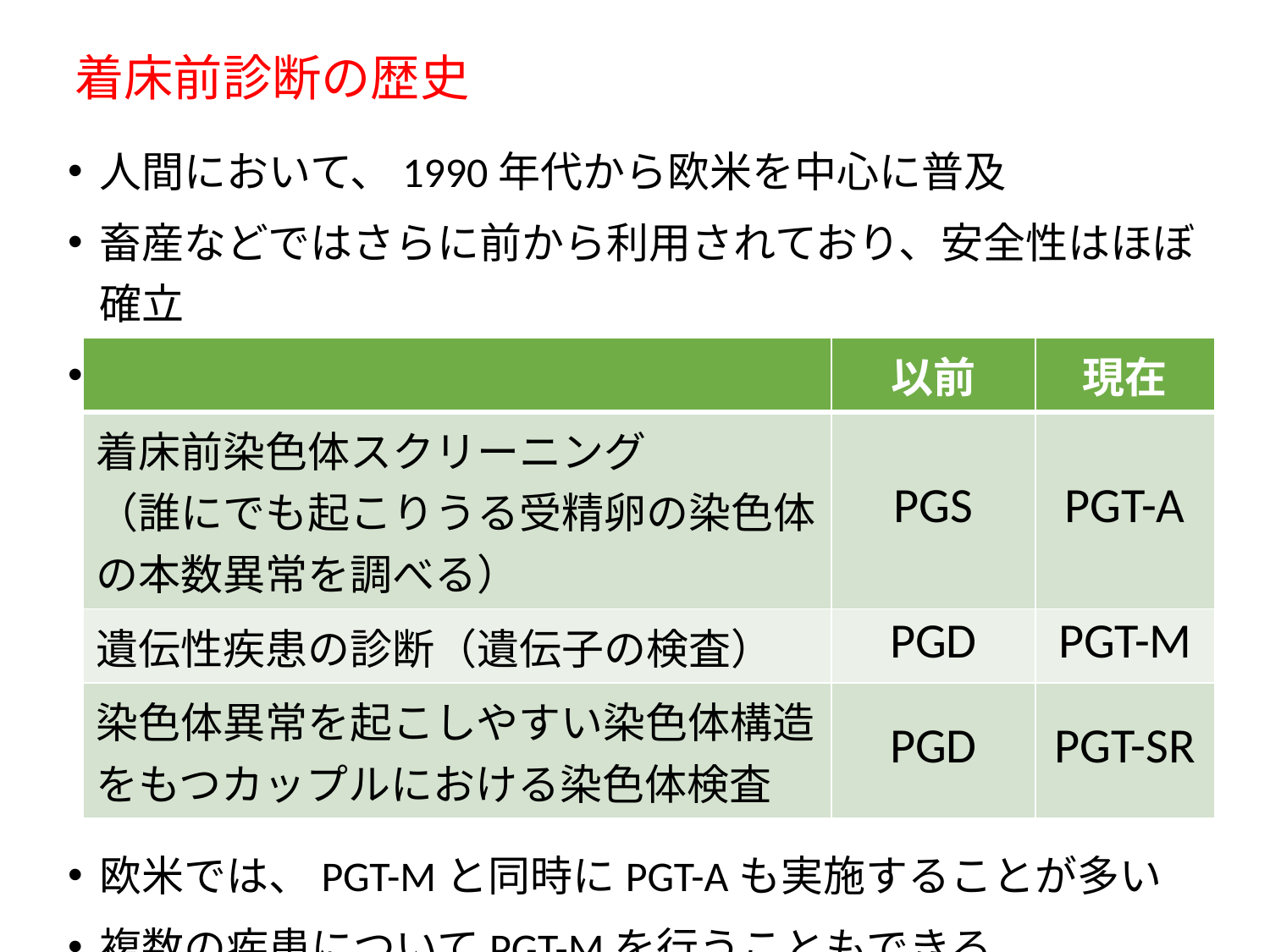

# 着床前診断の歴史
人間において、1990年代から欧米を中心に普及
畜産などではさらに前から利用されており、安全性はほぼ確立
名称が変わりました

欧米では、PGT-Mと同時にPGT-Aも実施することが多い
複数の疾患についてPGT-Mを行うこともできる

|  | 以前 | 現在 |
| --- | --- | --- |
| 着床前染色体スクリーニング （誰にでも起こりうる受精卵の染色体の本数異常を調べる） | PGS | PGT-A |
| 遺伝性疾患の診断（遺伝子の検査） | PGD | PGT-M |
| 染色体異常を起こしやすい染色体構造をもつカップルにおける染色体検査 | PGD | PGT-SR |